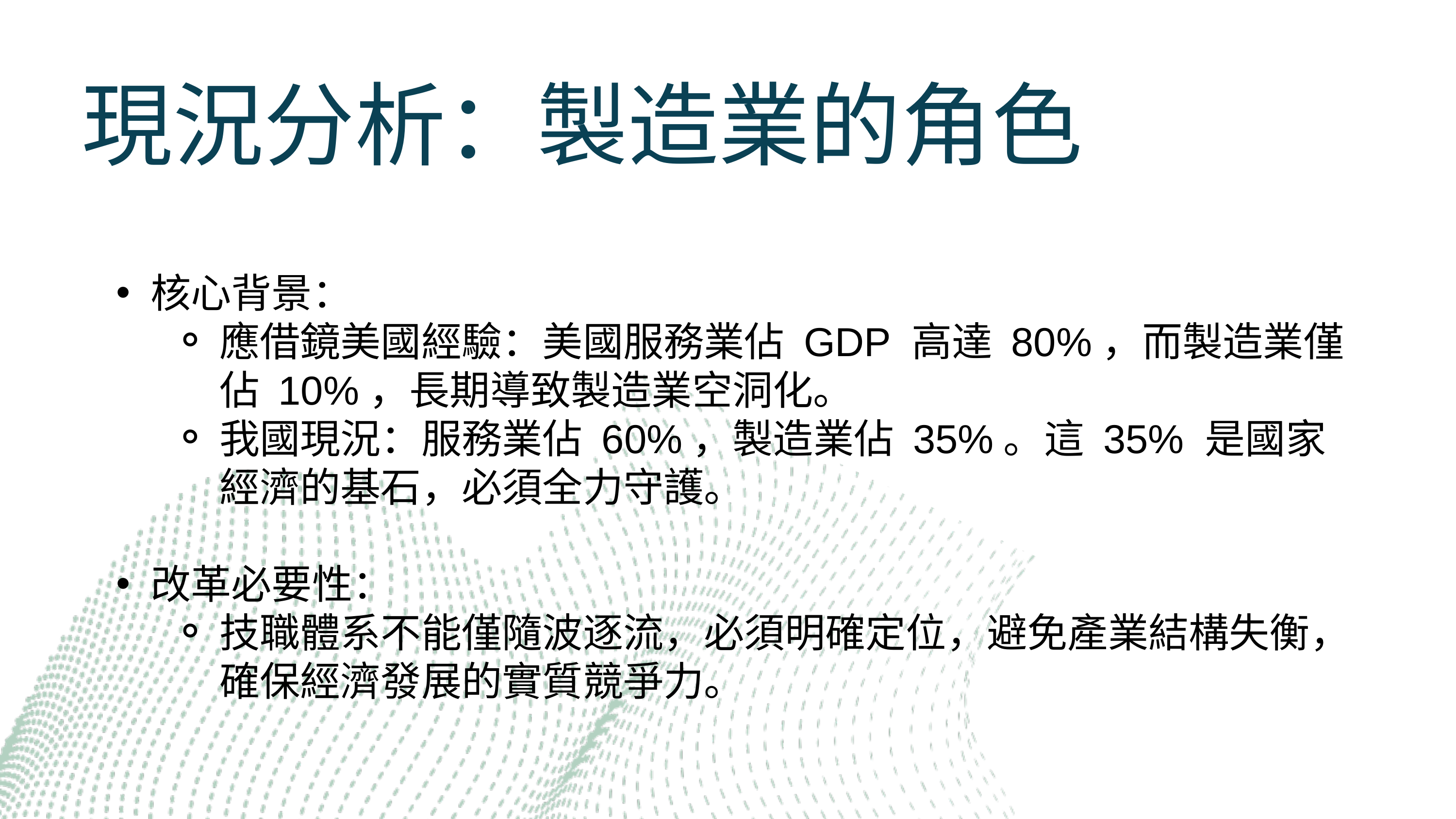

現況分析：製造業的角色
核心背景：
應借鏡美國經驗：美國服務業佔 GDP 高達 80%，而製造業僅佔 10%，長期導致製造業空洞化。
我國現況：服務業佔 60%，製造業佔 35%。這 35% 是國家經濟的基石，必須全力守護。

改革必要性：
技職體系不能僅隨波逐流，必須明確定位，避免產業結構失衡，確保經濟發展的實質競爭力。